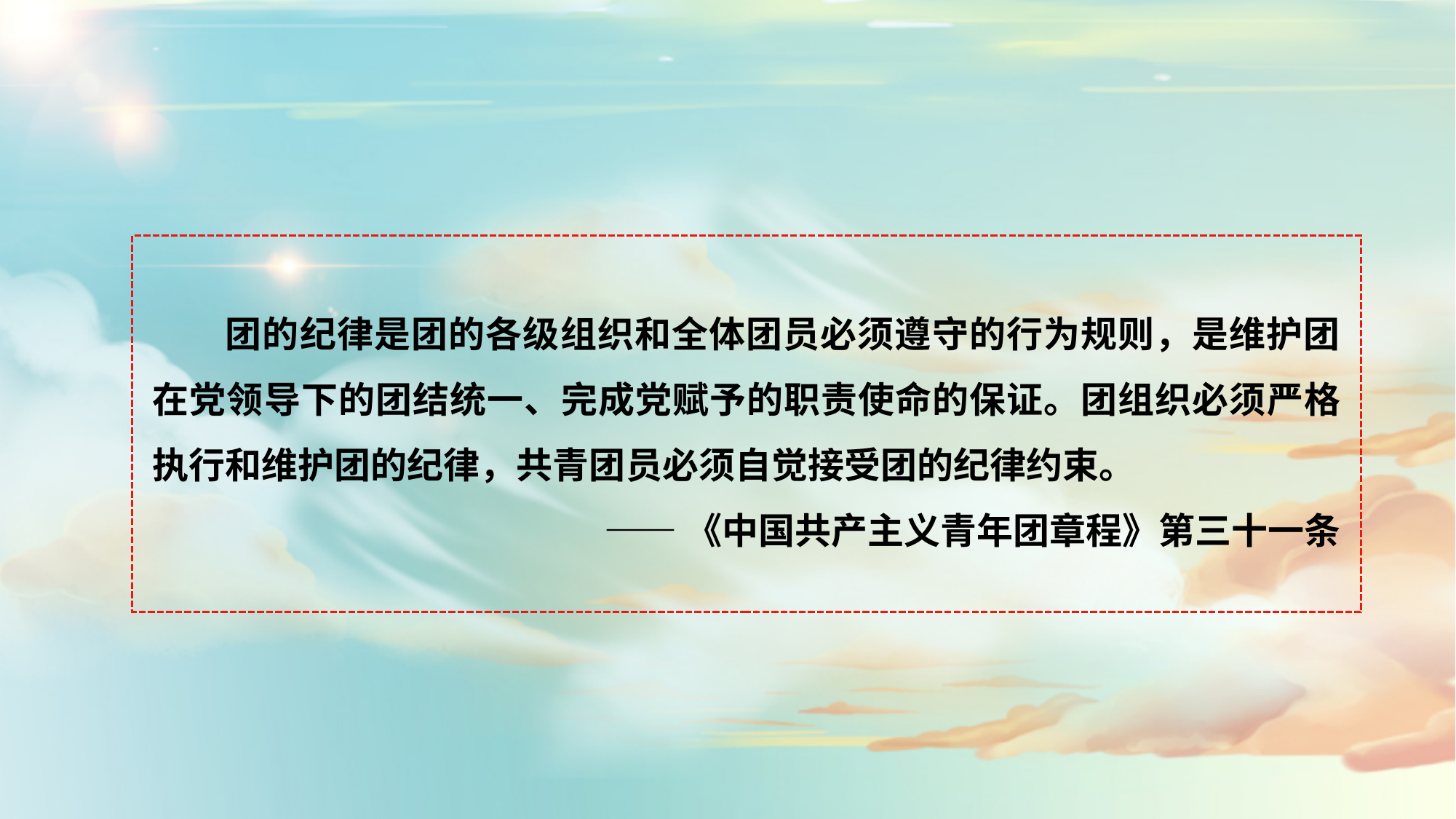

团的纪律是团的各级组织和全体团员必须遵守的行为规则，是维护团在党领导下的团结统一、完成党赋予的职责使命的保证。团组织必须严格执行和维护团的纪律，共青团员必须自觉接受团的纪律约束。
——《中国共产主义青年团章程》第三十一条